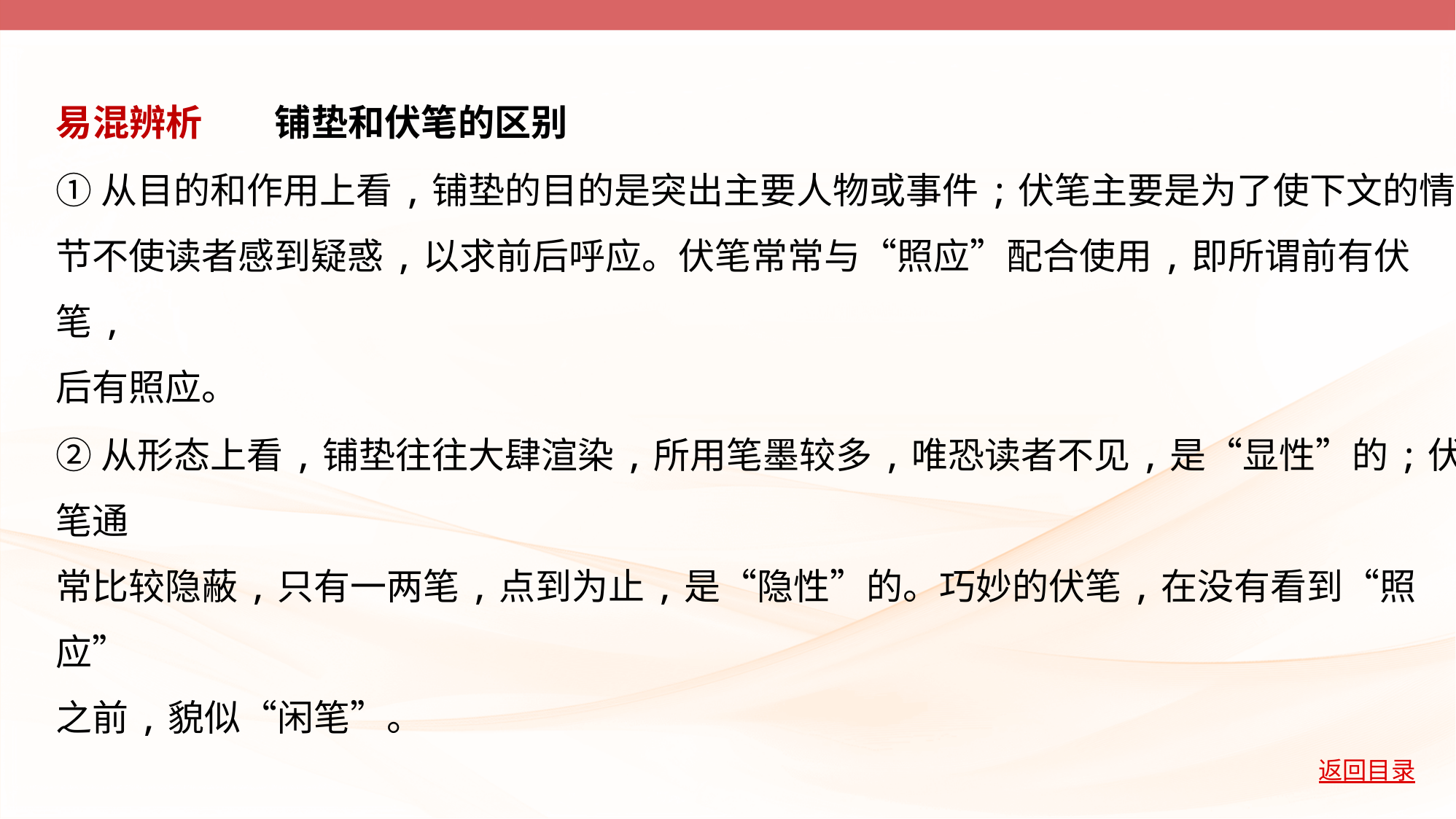

易混辨析	铺垫和伏笔的区别
①从目的和作用上看,铺垫的目的是突出主要人物或事件;伏笔主要是为了使下文的情
节不使读者感到疑惑,以求前后呼应。伏笔常常与“照应”配合使用,即所谓前有伏笔,
后有照应。
②从形态上看,铺垫往往大肆渲染,所用笔墨较多,唯恐读者不见,是“显性”的;伏笔通
常比较隐蔽,只有一两笔,点到为止,是“隐性”的。巧妙的伏笔,在没有看到“照应”
之前,貌似“闲笔”。